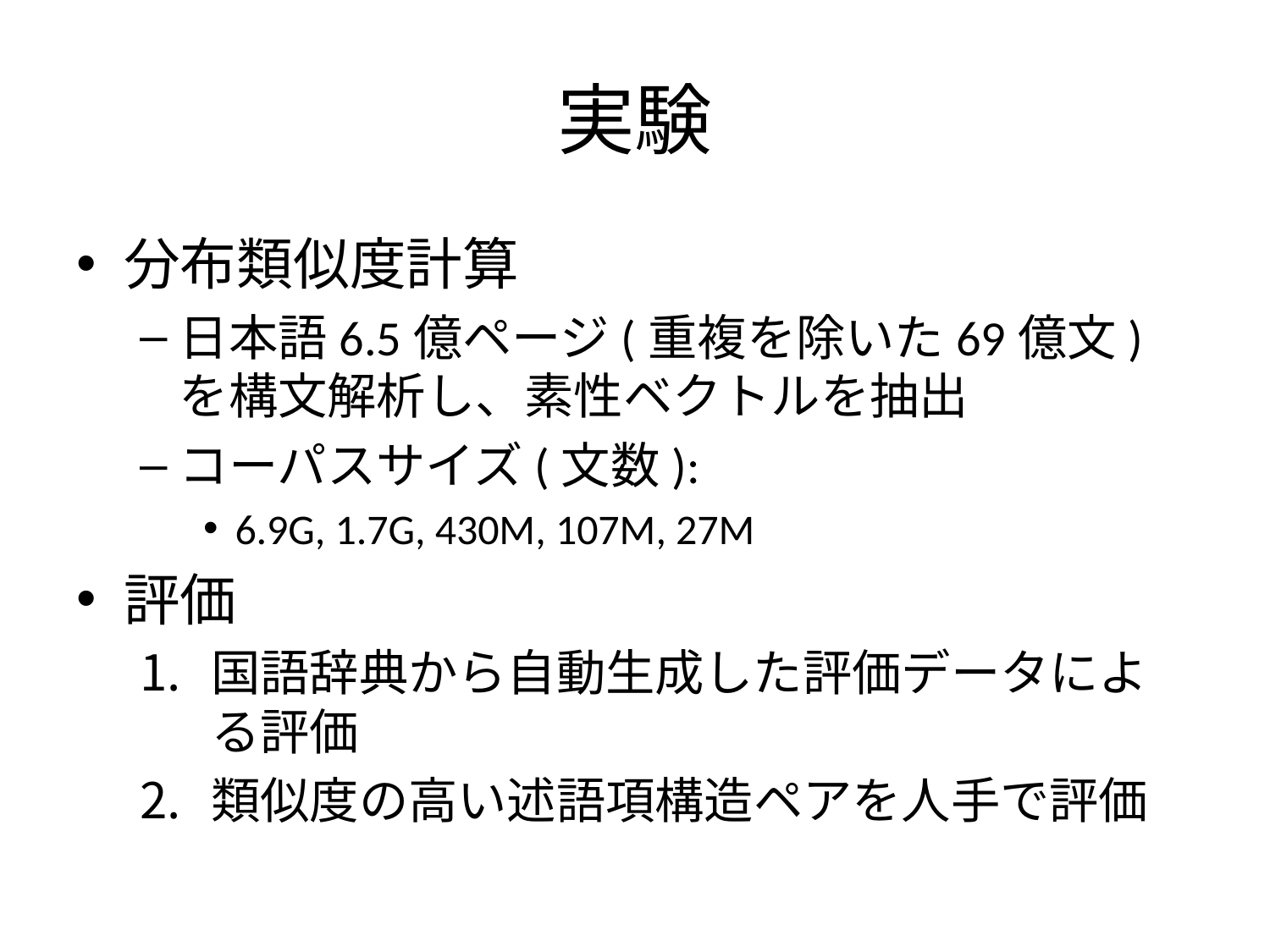

# 実験
分布類似度計算
日本語6.5億ページ(重複を除いた69億文)を構文解析し、素性ベクトルを抽出
コーパスサイズ(文数):
6.9G, 1.7G, 430M, 107M, 27M
評価
国語辞典から自動生成した評価データによる評価
類似度の高い述語項構造ペアを人手で評価